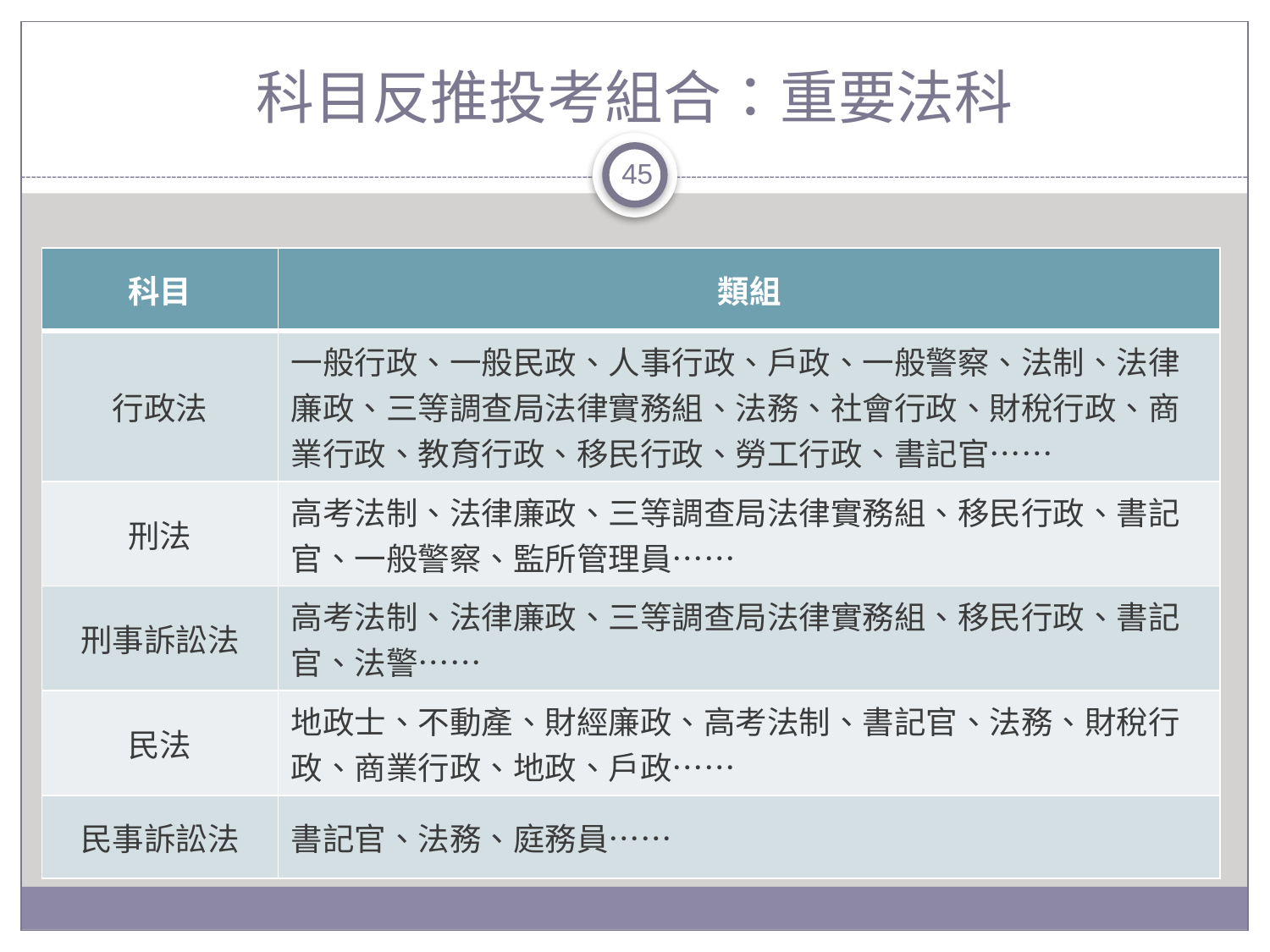

# 科目反推投考組合：重要法科
45
| 科目 | 類組 |
| --- | --- |
| 行政法 | 一般行政、一般民政、人事行政、戶政、一般警察、法制、法律廉政、三等調查局法律實務組、法務、社會行政、財稅行政、商業行政、教育行政、移民行政、勞工行政、書記官…… |
| 刑法 | 高考法制、法律廉政、三等調查局法律實務組、移民行政、書記官、一般警察、監所管理員…… |
| 刑事訴訟法 | 高考法制、法律廉政、三等調查局法律實務組、移民行政、書記官、法警…… |
| 民法 | 地政士、不動產、財經廉政、高考法制、書記官、法務、財稅行政、商業行政、地政、戶政…… |
| 民事訴訟法 | 書記官、法務、庭務員…… |